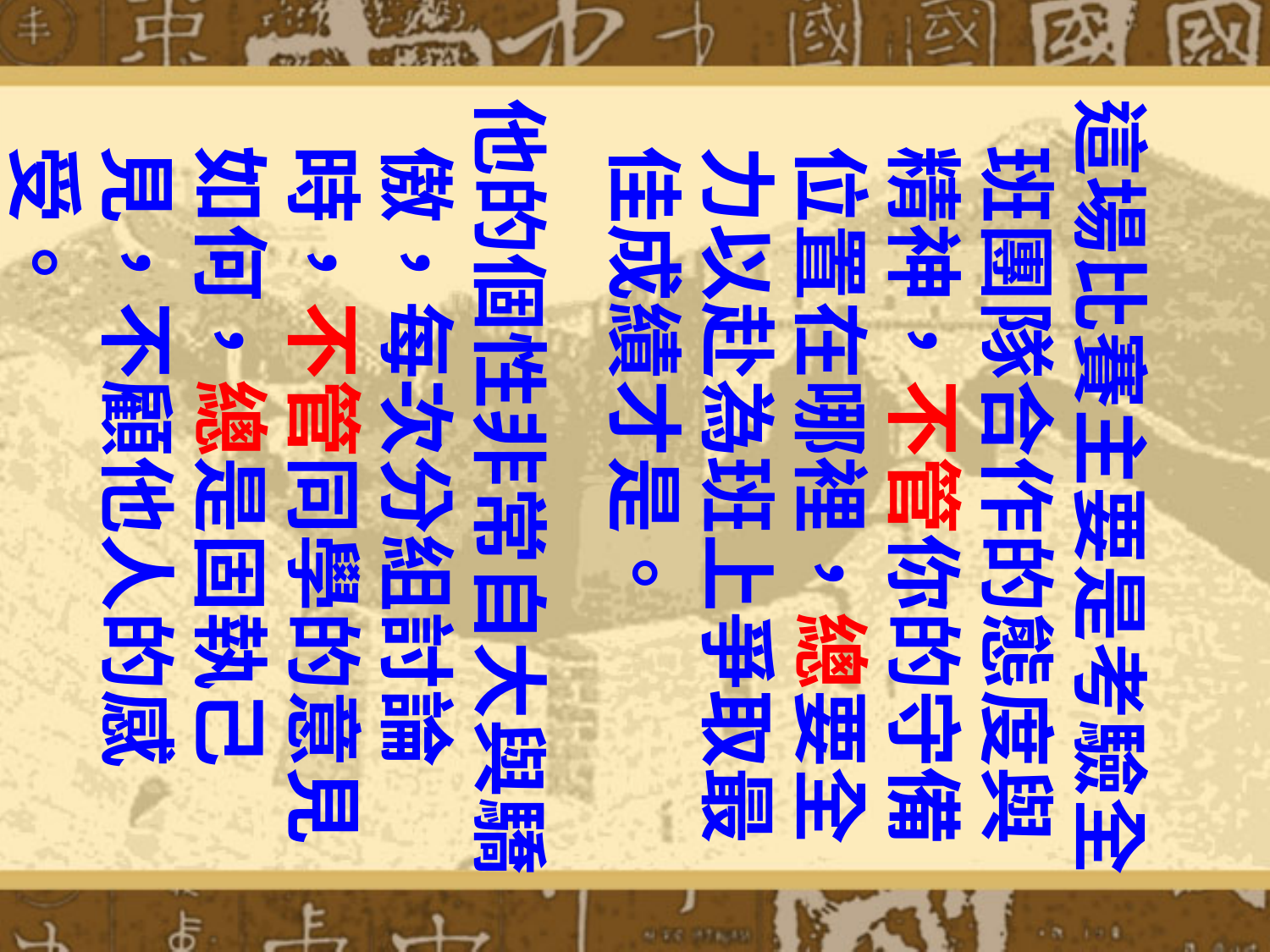

他的個性非常自大與驕傲，每次分組討論時，不管同學的意見如何，總是固執己見，不顧他人的感受。
這場比賽主要是考驗全班團隊合作的態度與精神，不管你的守備位置在哪裡，總要全力以赴為班上爭取最佳成績才是。